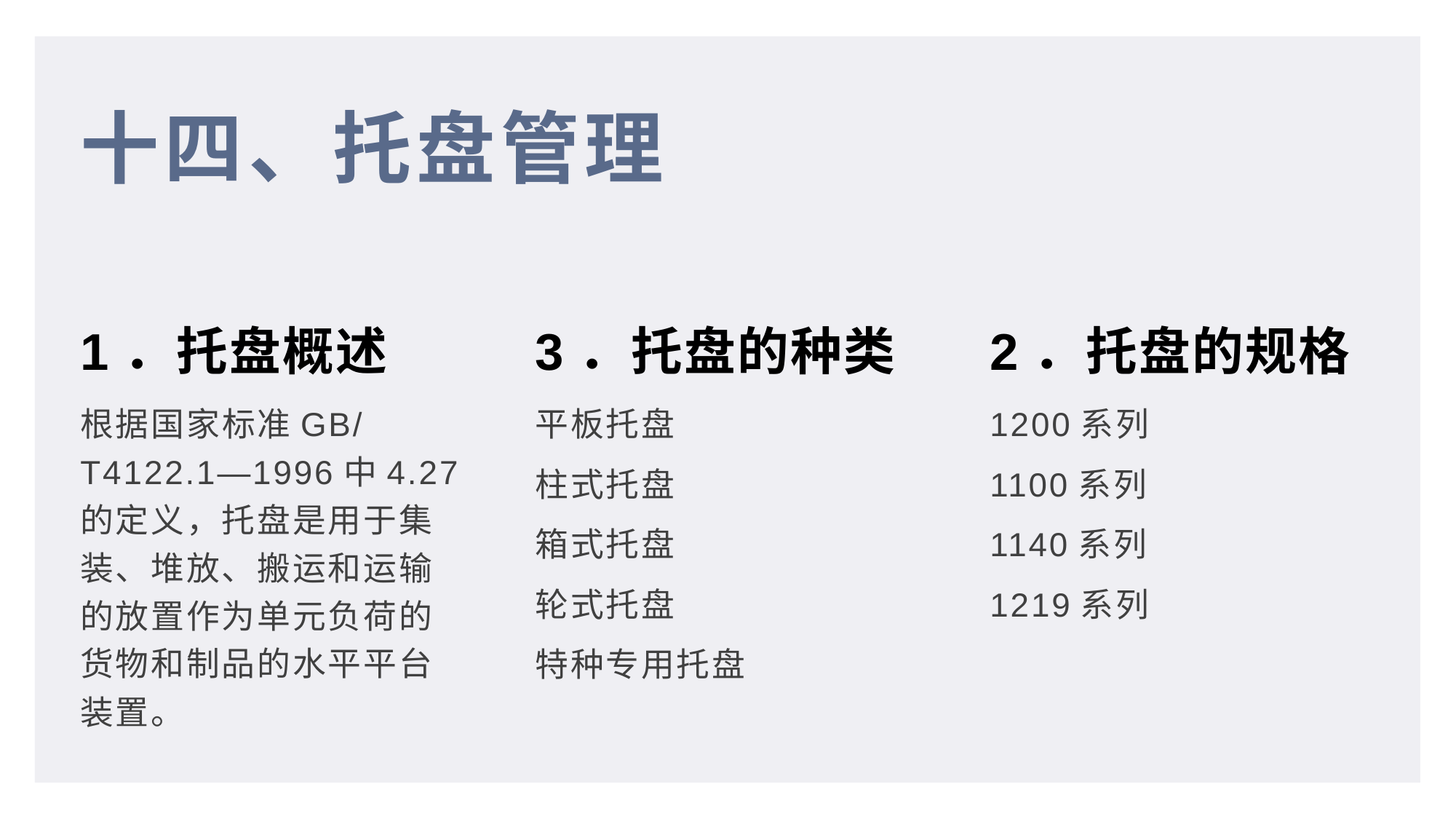

十四、托盘管理
1．托盘概述
3．托盘的种类
2．托盘的规格
根据国家标准GB/T4122.1—1996中4.27的定义，托盘是用于集装、堆放、搬运和运输的放置作为单元负荷的货物和制品的水平平台装置。
平板托盘
柱式托盘
箱式托盘
轮式托盘
特种专用托盘
1200系列
1100系列
1140系列
1219系列